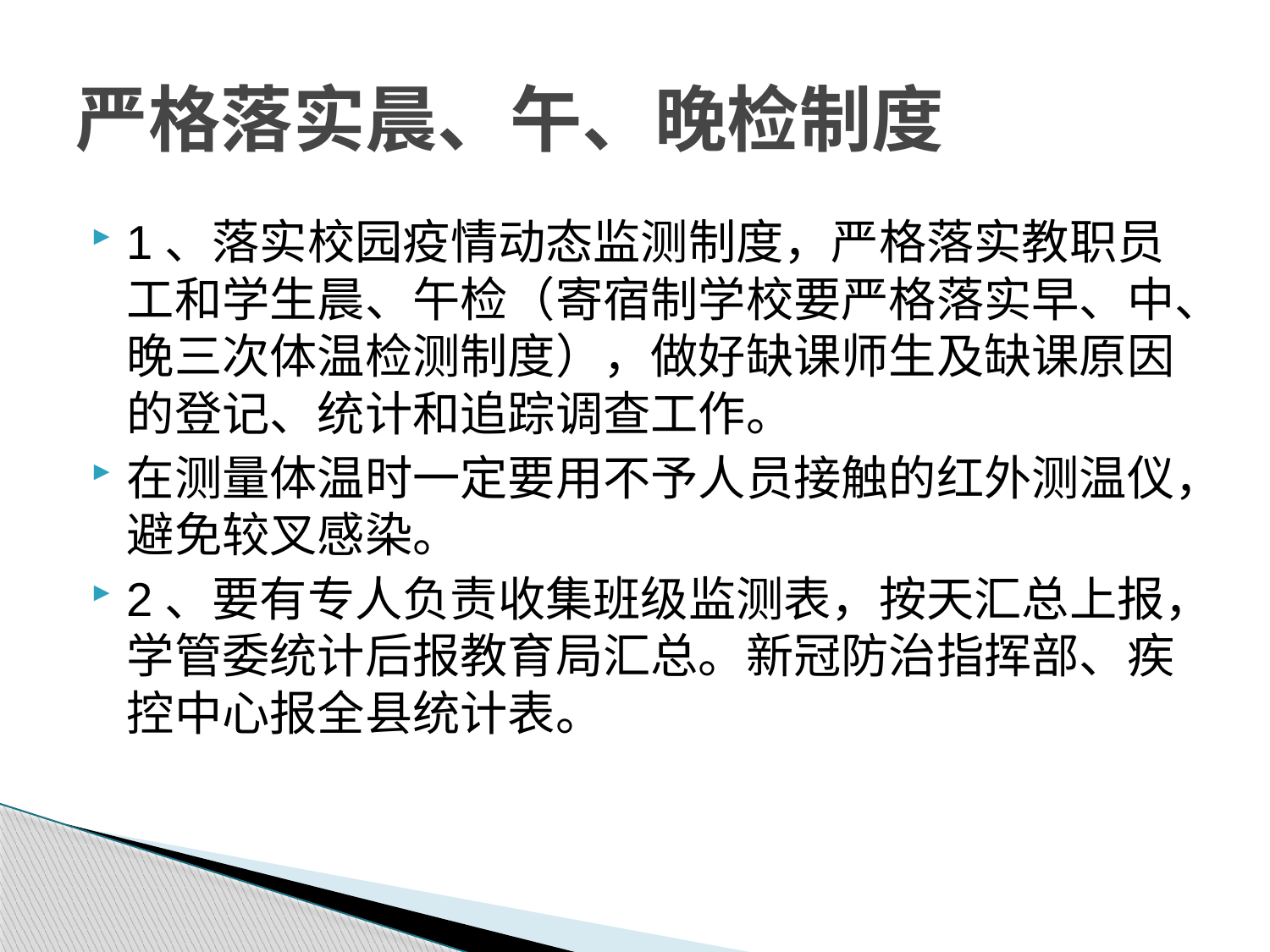

# 严格落实晨、午、晚检制度
1、落实校园疫情动态监测制度，严格落实教职员工和学生晨、午检（寄宿制学校要严格落实早、中、晚三次体温检测制度），做好缺课师生及缺课原因的登记、统计和追踪调查工作。
在测量体温时一定要用不予人员接触的红外测温仪，避免较叉感染。
2、要有专人负责收集班级监测表，按天汇总上报，学管委统计后报教育局汇总。新冠防治指挥部、疾控中心报全县统计表。